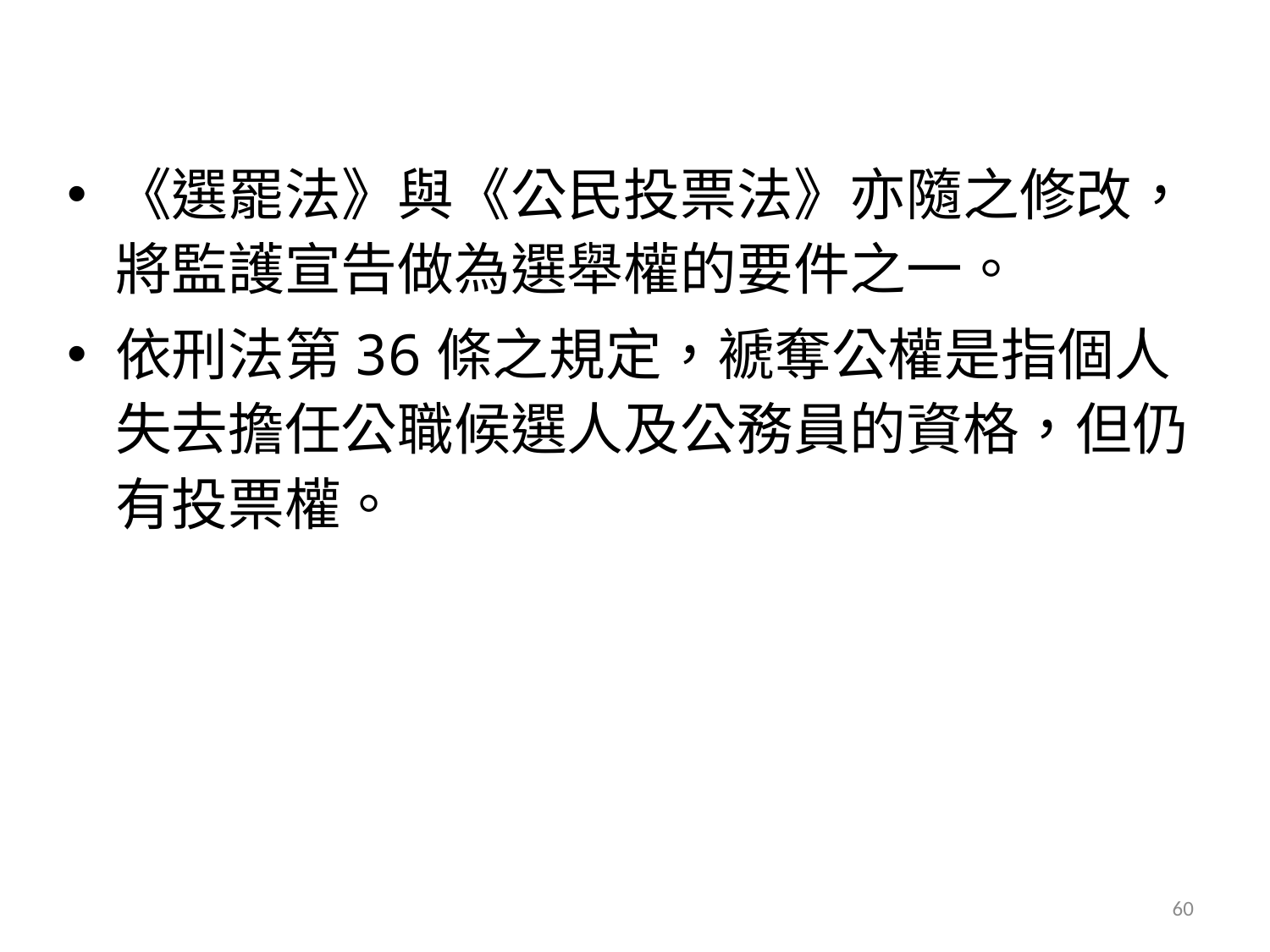

#
《選罷法》與《公民投票法》亦隨之修改，將監護宣告做為選舉權的要件之一。
依刑法第36條之規定，褫奪公權是指個人失去擔任公職候選人及公務員的資格，但仍有投票權。

60